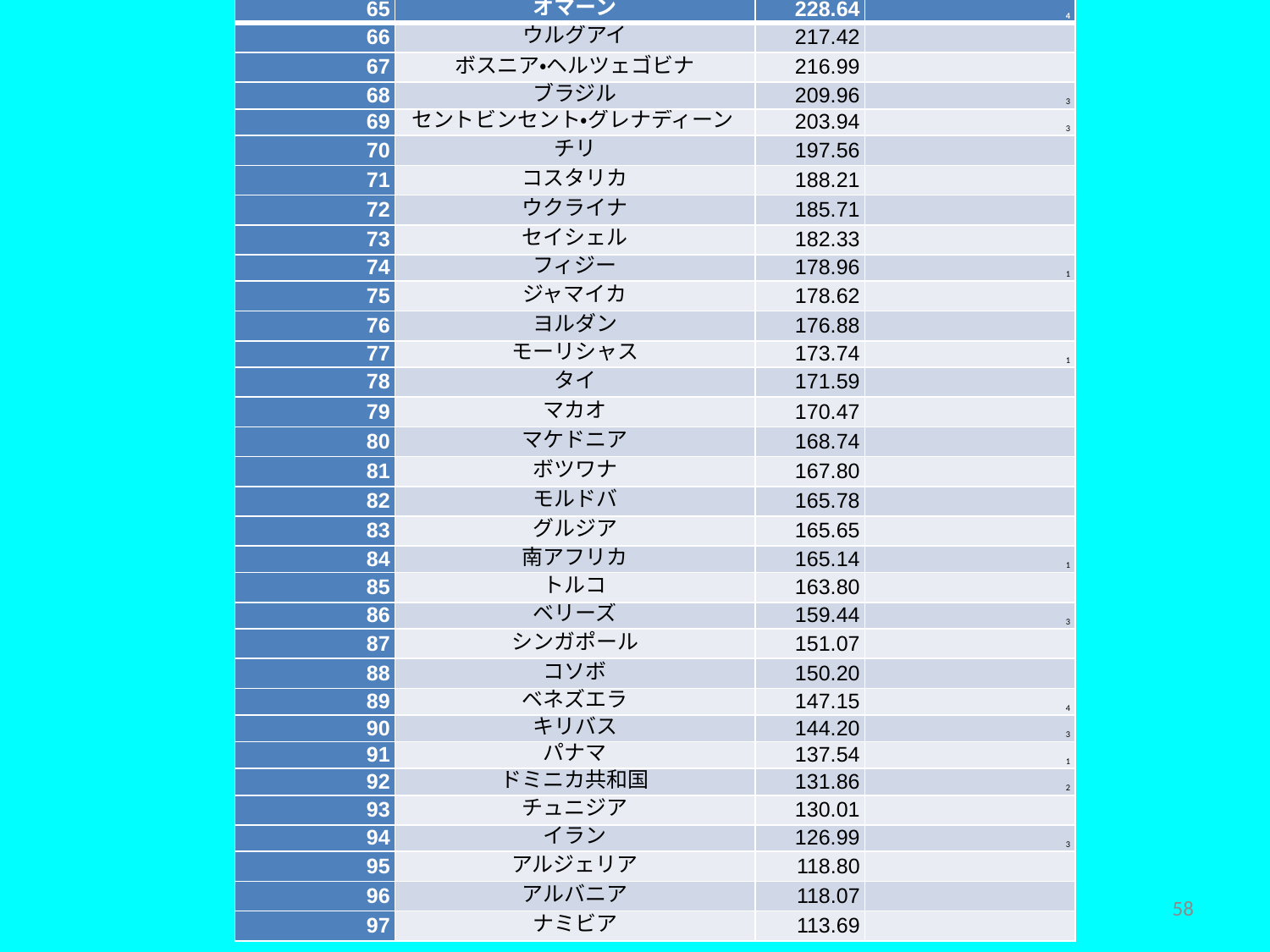

| 65 | オマーン | 228.64 | 4 |
| --- | --- | --- | --- |
| 66 | ウルグアイ | 217.42 |  |
| 67 | ボスニア・ヘルツェゴビナ | 216.99 |  |
| 68 | ブラジル | 209.96 | 3 |
| 69 | セントビンセント・グレナディーン | 203.94 | 3 |
| 70 | チリ | 197.56 |  |
| 71 | コスタリカ | 188.21 |  |
| 72 | ウクライナ | 185.71 |  |
| 73 | セイシェル | 182.33 |  |
| 74 | フィジー | 178.96 | 1 |
| 75 | ジャマイカ | 178.62 |  |
| 76 | ヨルダン | 176.88 |  |
| 77 | モーリシャス | 173.74 | 1 |
| 78 | タイ | 171.59 |  |
| 79 | マカオ | 170.47 |  |
| 80 | マケドニア | 168.74 |  |
| 81 | ボツワナ | 167.80 |  |
| 82 | モルドバ | 165.78 |  |
| 83 | グルジア | 165.65 |  |
| 84 | 南アフリカ | 165.14 | 1 |
| 85 | トルコ | 163.80 |  |
| 86 | ベリーズ | 159.44 | 3 |
| 87 | シンガポール | 151.07 |  |
| 88 | コソボ | 150.20 |  |
| 89 | ベネズエラ | 147.15 | 4 |
| 90 | キリバス | 144.20 | 3 |
| 91 | パナマ | 137.54 | 1 |
| 92 | ドミニカ共和国 | 131.86 | 2 |
| 93 | チュニジア | 130.01 |  |
| 94 | イラン | 126.99 | 3 |
| 95 | アルジェリア | 118.80 |  |
| 96 | アルバニア | 118.07 |  |
| 97 | ナミビア | 113.69 |  |
58